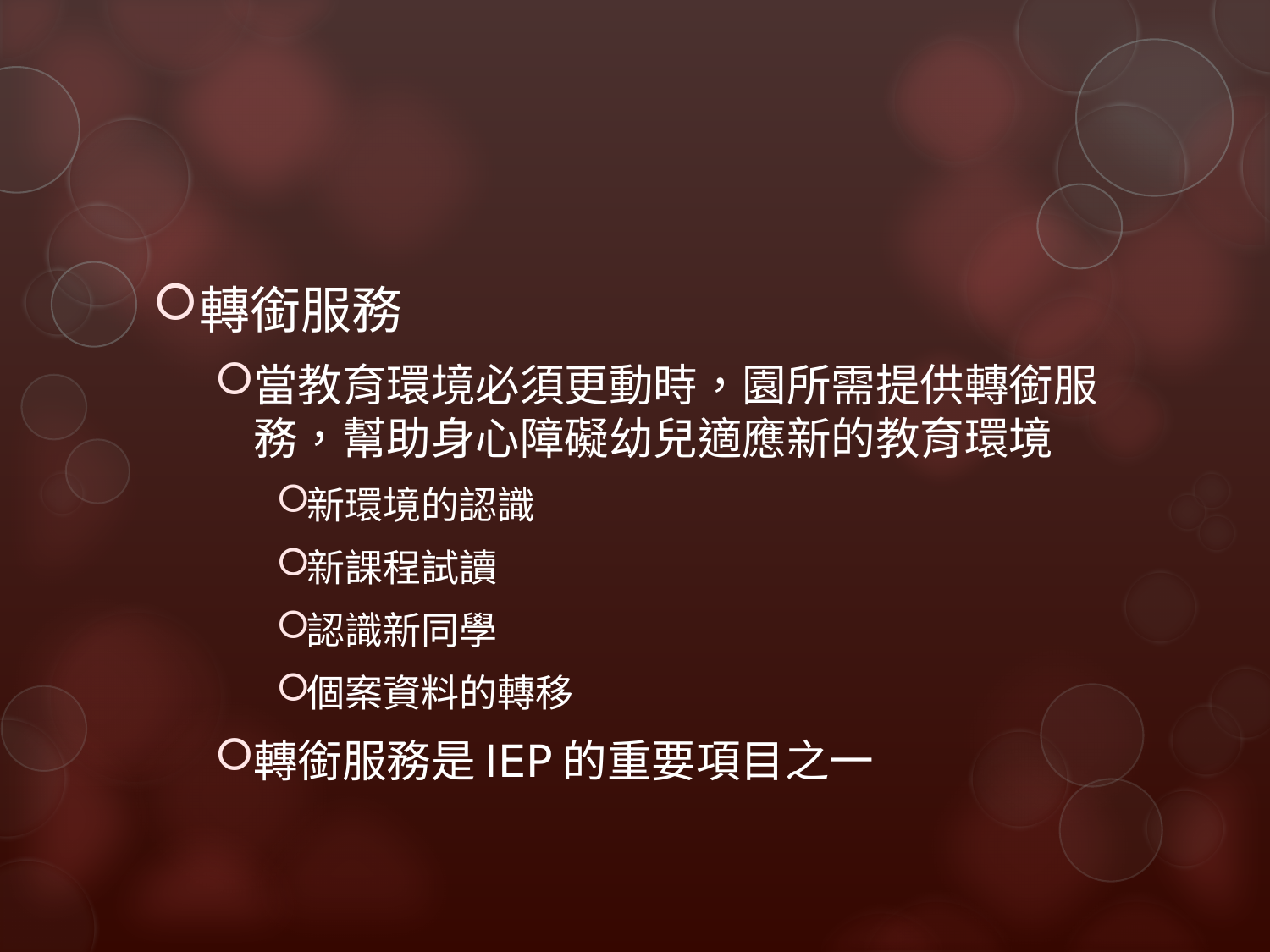

#
轉銜服務
當教育環境必須更動時，園所需提供轉銜服務，幫助身心障礙幼兒適應新的教育環境
新環境的認識
新課程試讀
認識新同學
個案資料的轉移
轉銜服務是IEP的重要項目之一